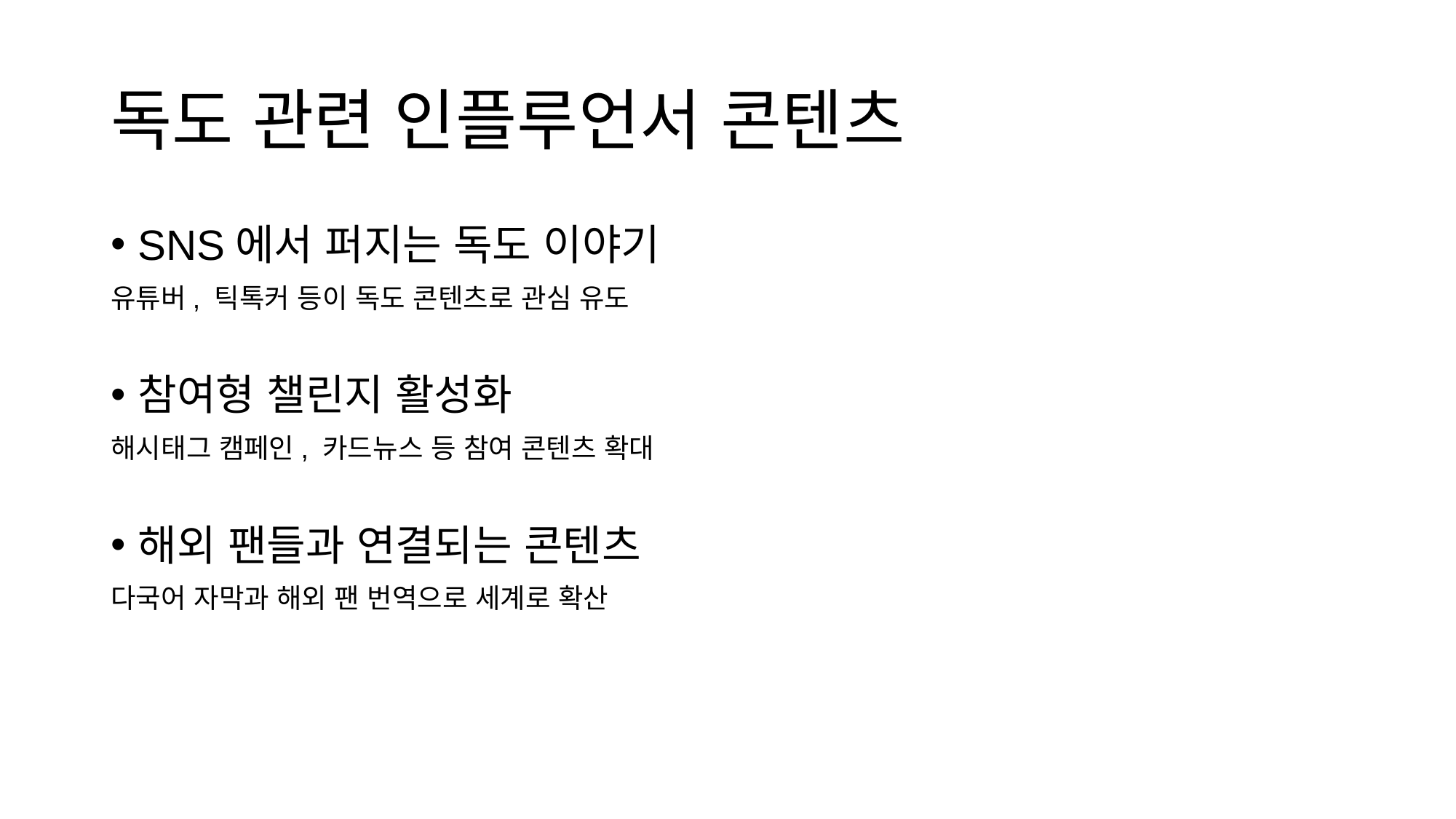

# 독도 관련 인플루언서 콘텐츠
SNS에서 퍼지는 독도 이야기
유튜버, 틱톡커 등이 독도 콘텐츠로 관심 유도

참여형 챌린지 활성화
해시태그 캠페인, 카드뉴스 등 참여 콘텐츠 확대

해외 팬들과 연결되는 콘텐츠
다국어 자막과 해외 팬 번역으로 세계로 확산